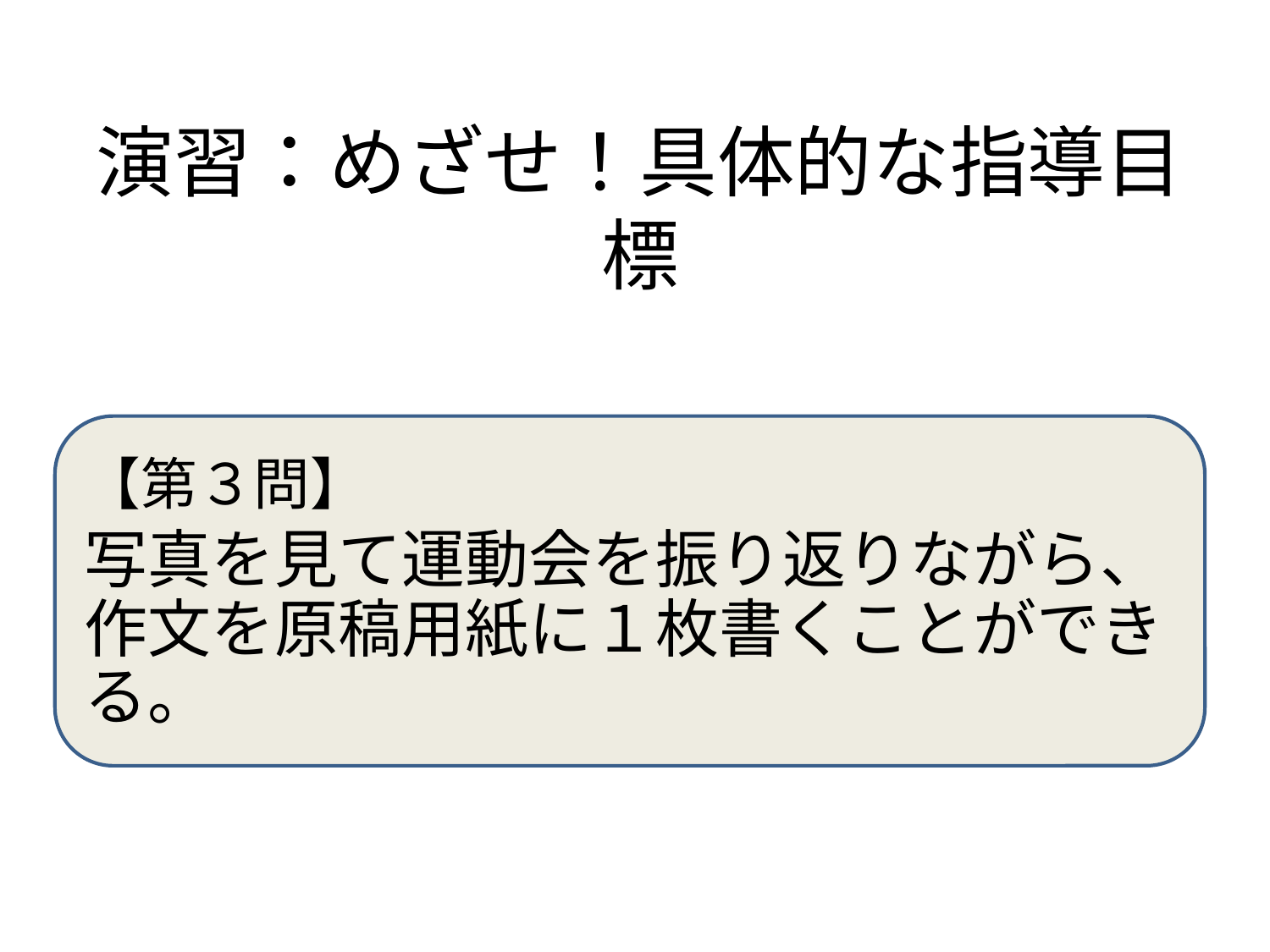

# 演習：めざせ！具体的な指導目標
【第３問】
写真を見て運動会を振り返りながら、作文を原稿用紙に１枚書くことができる。